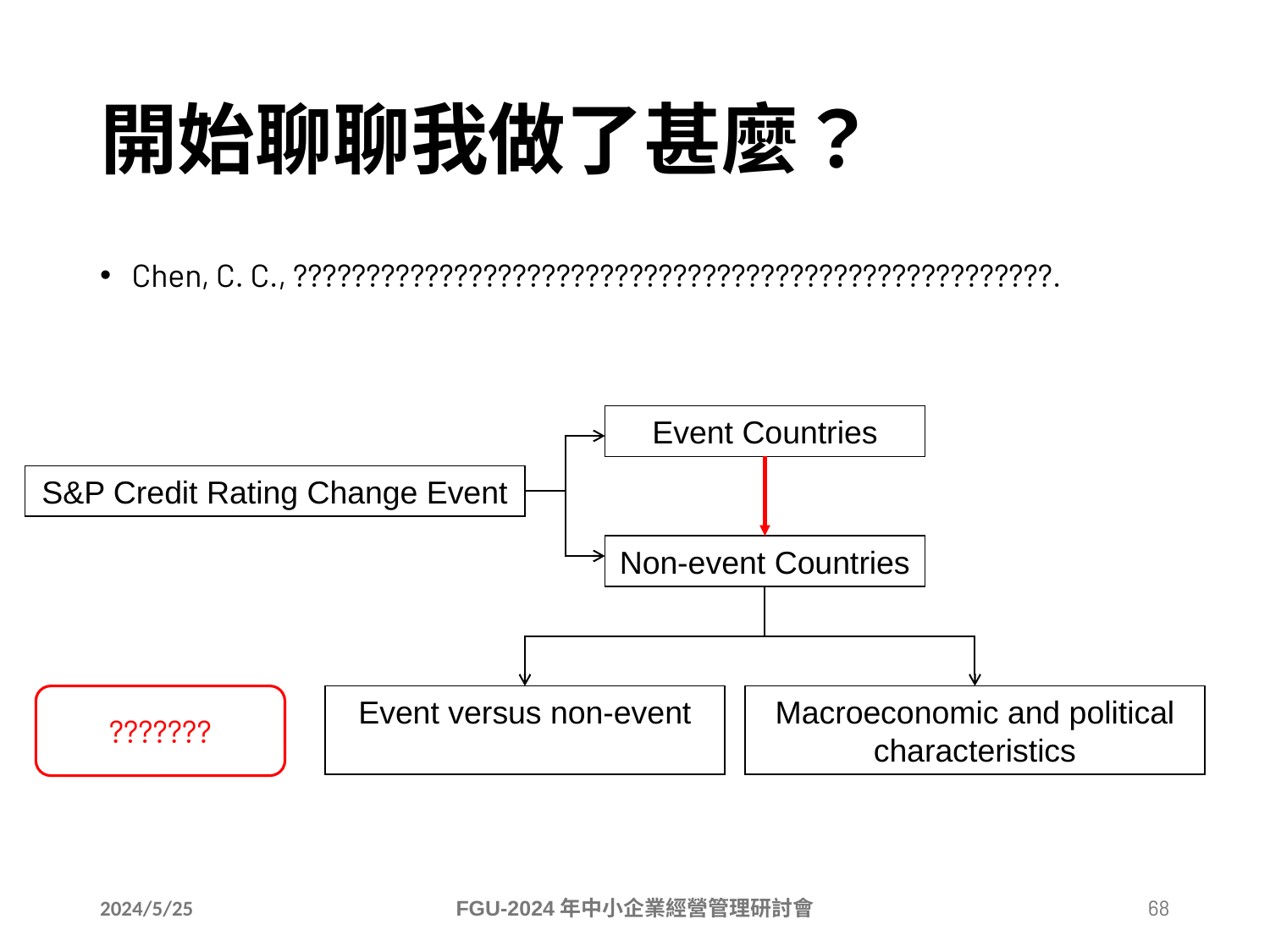

# 開始聊聊我做了甚麼？
Chen, C. C., ????????????????????????????????????????????????????.
Event Countries
S&P Credit Rating Change Event
Non-event Countries
Event versus non-event

Macroeconomic and political characteristics
???????
2024/5/25
FGU-2024年中小企業經營管理研討會
68